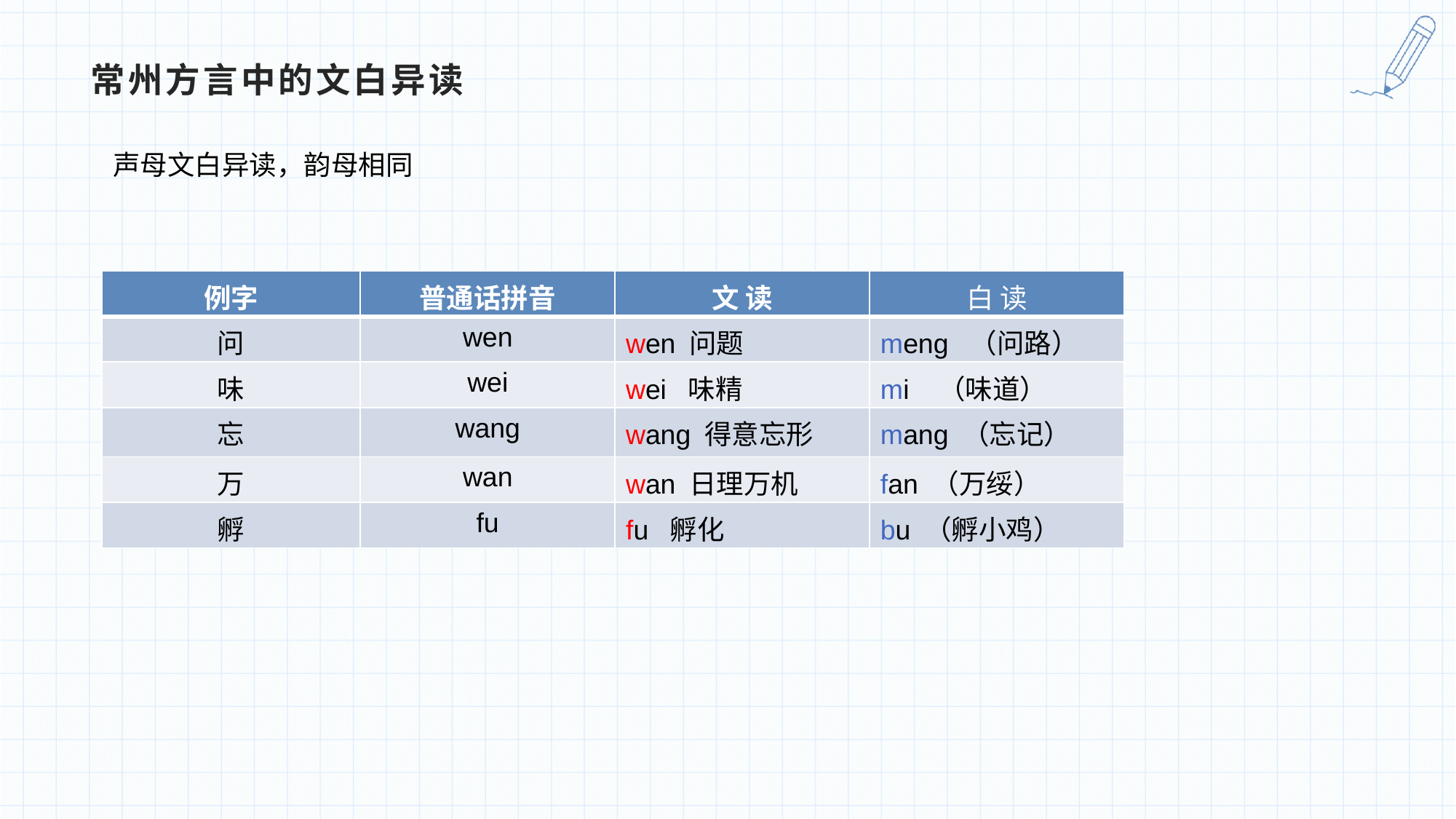

# 常州方言中的文白异读
声母文白异读，韵母相同
| 例字 | 普通话拼音 | 文 读 | 白 读 |
| --- | --- | --- | --- |
| 问 | wen | wen 问题 | meng （问路） |
| 味 | wei | wei 味精 | mi （味道） |
| 忘 | wang | wang 得意忘形 | mang （忘记） |
| 万 | wan | wan 日理万机 | fan （万绥） |
| 孵 | fu | fu 孵化 | bu （孵小鸡） |